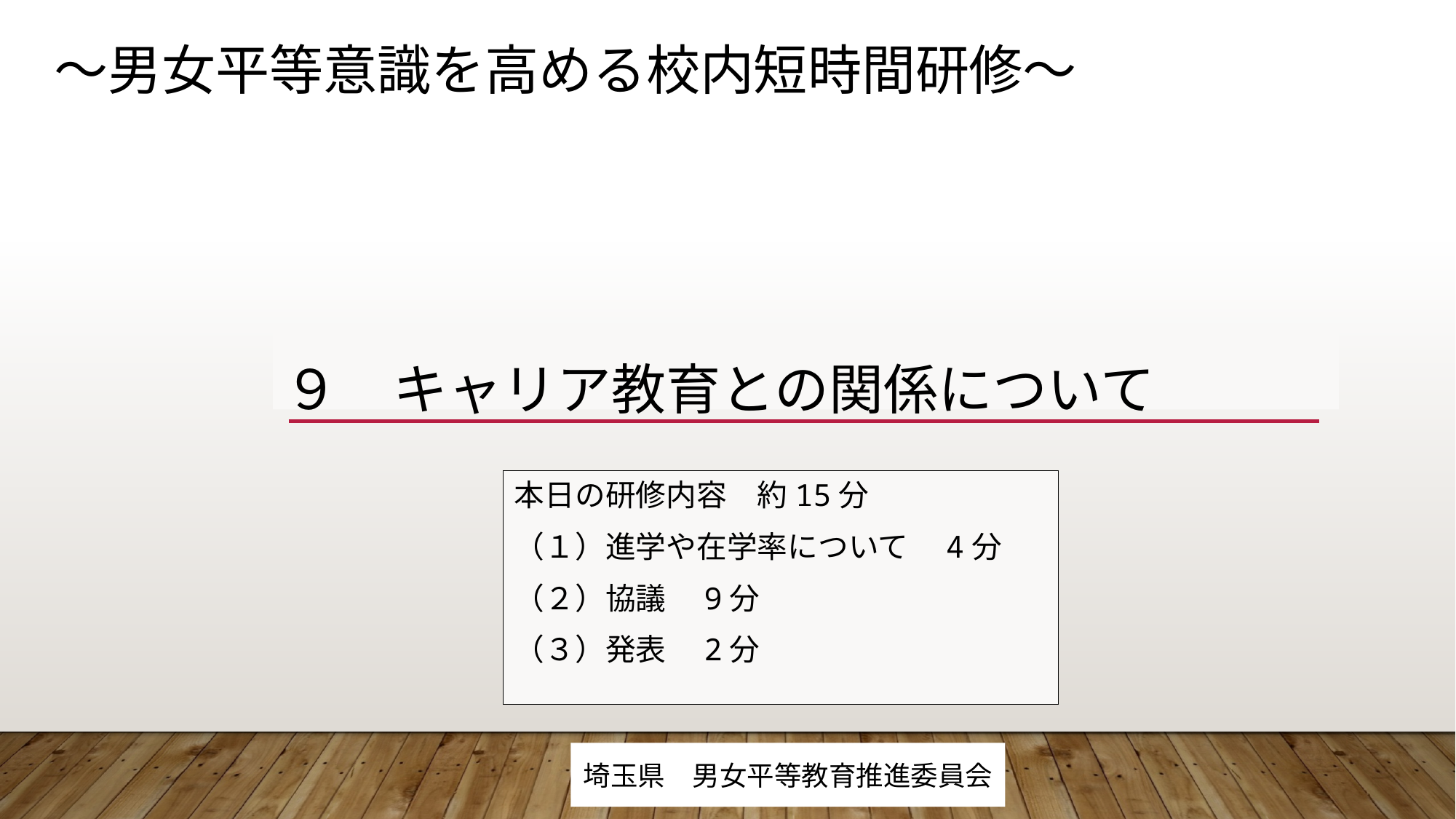

# ～男女平等意識を高める校内短時間研修～
９　キャリア教育との関係について
本日の研修内容　約15分
（１）進学や在学率について　4分
（２）協議　9分
（３）発表　2分

埼玉県　男女平等教育推進委員会